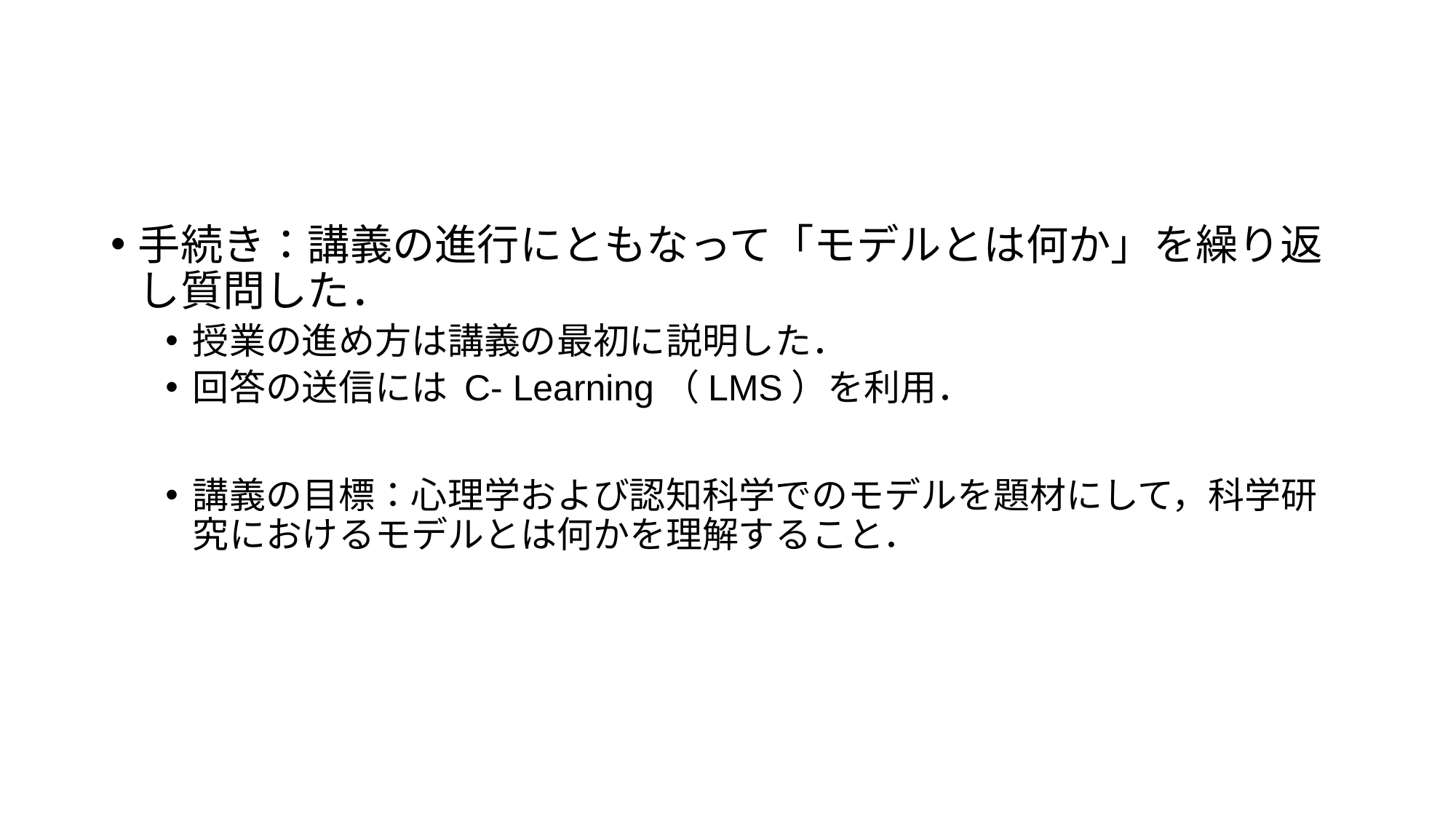

#
手続き：講義の進行にともなって「モデルとは何か」を繰り返し質問した．
授業の進め方は講義の最初に説明した．
回答の送信には C- Learning（LMS）を利用．

講義の目標：心理学および認知科学でのモデルを題材にして，科学研究におけるモデルとは何かを理解すること．